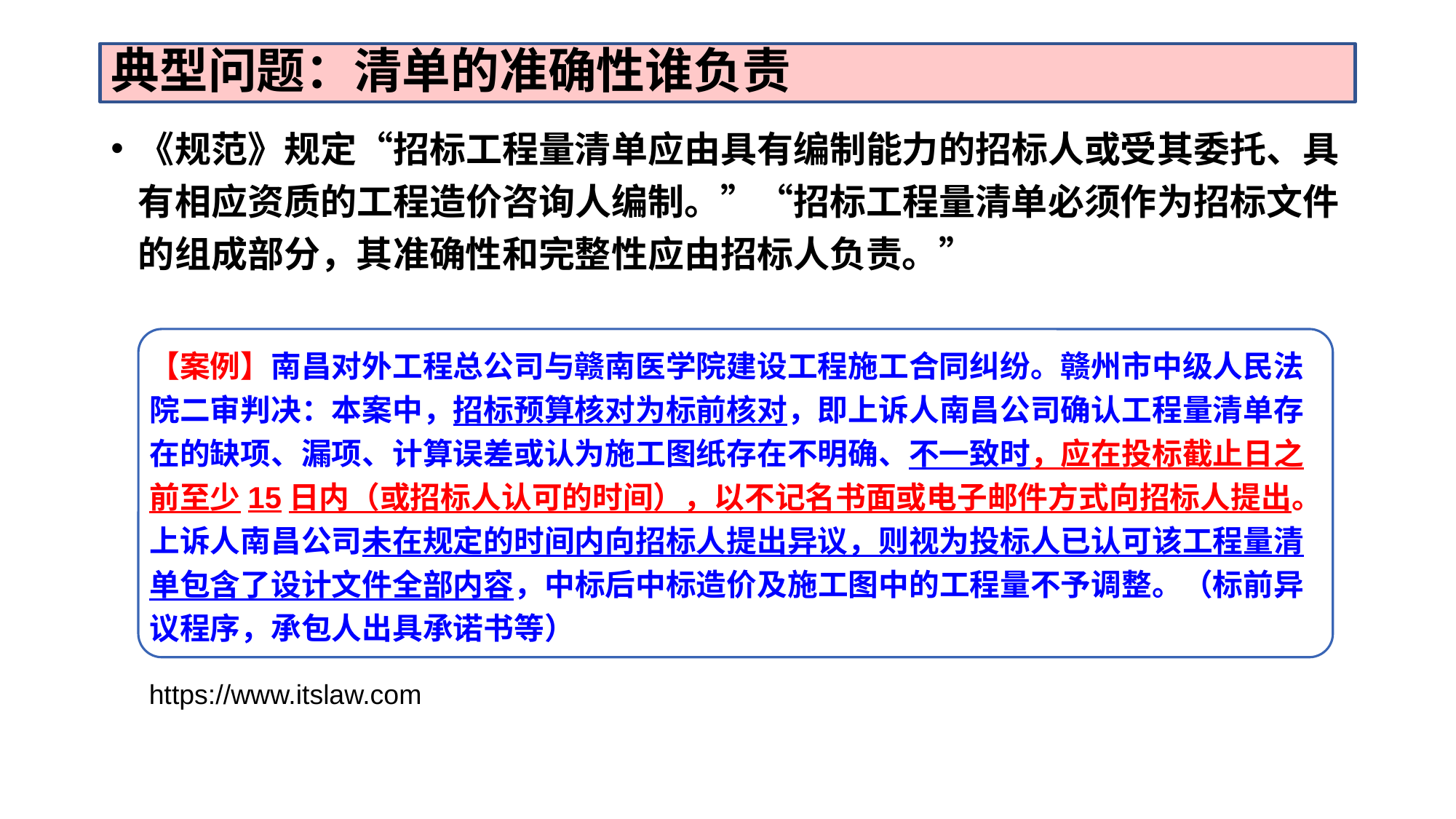

# 典型问题：清单的准确性谁负责
《规范》规定“招标工程量清单应由具有编制能力的招标人或受其委托、具有相应资质的工程造价咨询人编制。”“招标工程量清单必须作为招标文件的组成部分，其准确性和完整性应由招标人负责。”
【案例】南昌对外工程总公司与赣南医学院建设工程施工合同纠纷。赣州市中级人民法院二审判决：本案中，招标预算核对为标前核对，即上诉人南昌公司确认工程量清单存在的缺项、漏项、计算误差或认为施工图纸存在不明确、不一致时，应在投标截止日之前至少15日内（或招标人认可的时间），以不记名书面或电子邮件方式向招标人提出。上诉人南昌公司未在规定的时间内向招标人提出异议，则视为投标人已认可该工程量清单包含了设计文件全部内容，中标后中标造价及施工图中的工程量不予调整。（标前异议程序，承包人出具承诺书等）
https://www.itslaw.com